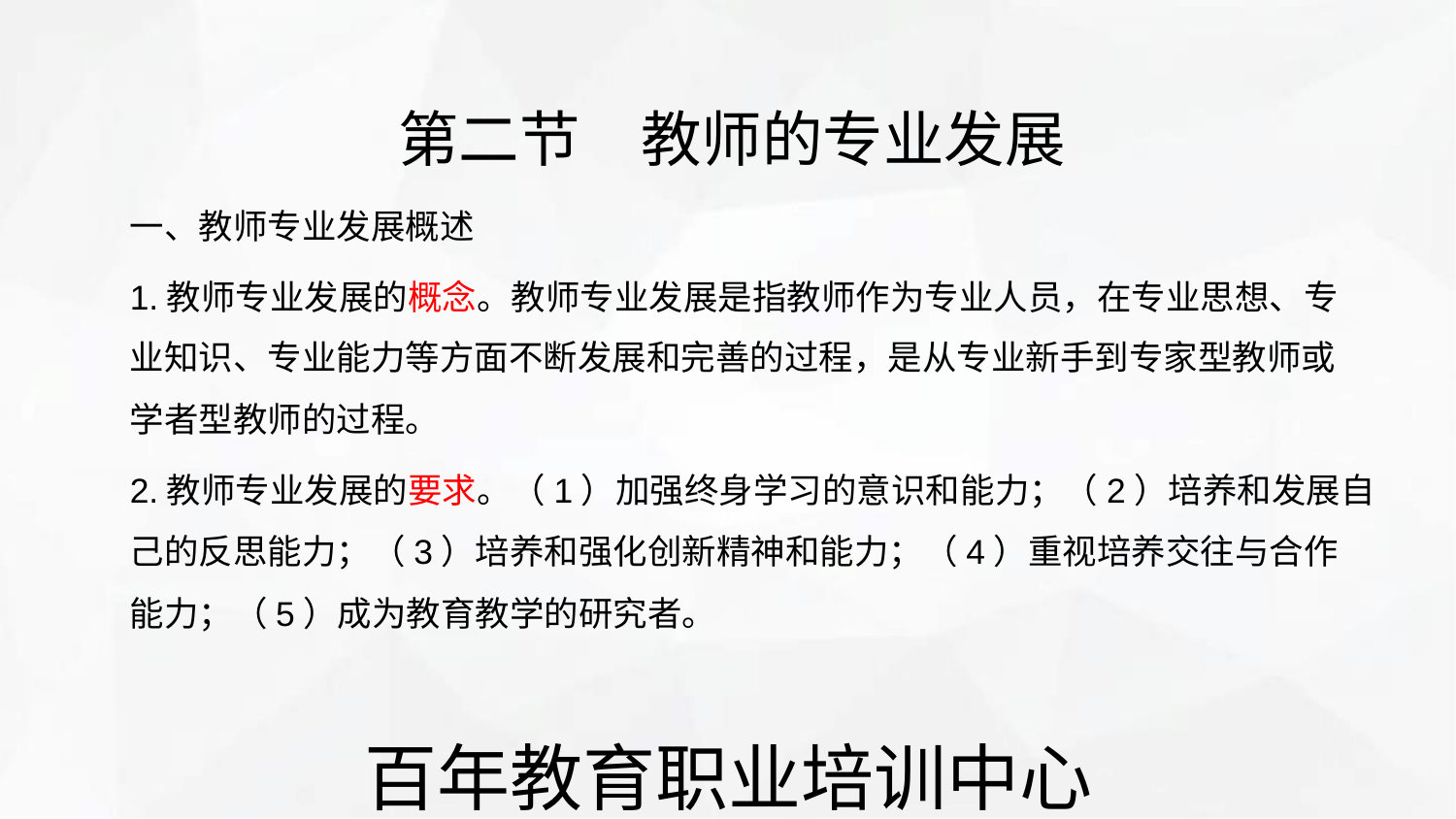

第二节　教师的专业发展
一、教师专业发展概述
1.教师专业发展的概念。教师专业发展是指教师作为专业人员，在专业思想、专
业知识、专业能力等方面不断发展和完善的过程，是从专业新手到专家型教师或
学者型教师的过程。
2.教师专业发展的要求。（1）加强终身学习的意识和能力；（2）培养和发展自
己的反思能力；（3）培养和强化创新精神和能力；（4）重视培养交往与合作
能力；（5）成为教育教学的研究者。
百年教育职业培训中心